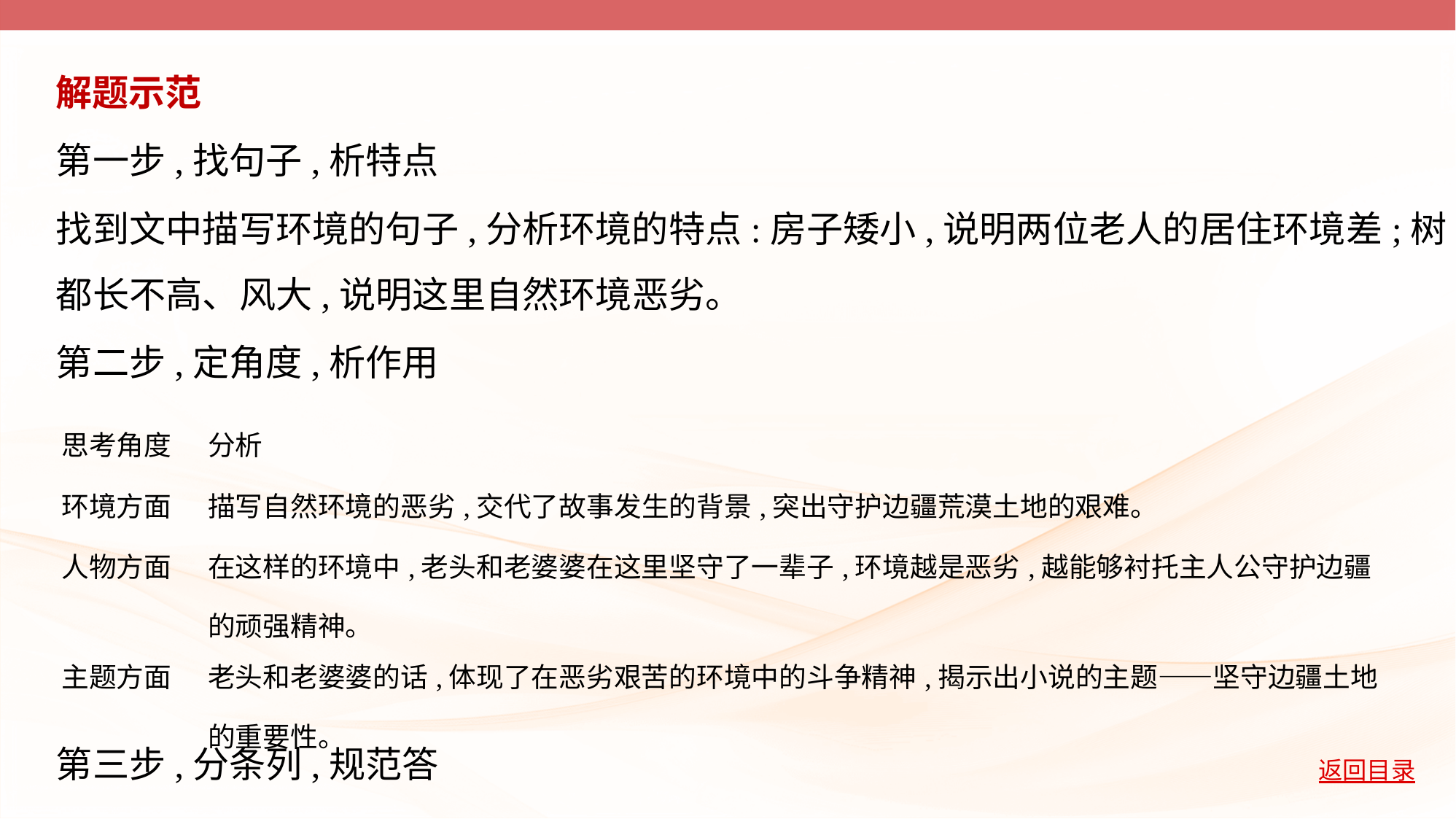

解题示范
第一步,找句子,析特点
找到文中描写环境的句子,分析环境的特点:房子矮小,说明两位老人的居住环境差;树
都长不高、风大,说明这里自然环境恶劣。
第二步,定角度,析作用
| 思考角度 | 分析 |
| --- | --- |
| 环境方面 | 描写自然环境的恶劣,交代了故事发生的背景,突出守护边疆荒漠土地的艰难。 |
| 人物方面 | 在这样的环境中,老头和老婆婆在这里坚守了一辈子,环境越是恶劣,越能够衬托主人公守护边疆的顽强精神。 |
| 主题方面 | 老头和老婆婆的话,体现了在恶劣艰苦的环境中的斗争精神,揭示出小说的主题——坚守边疆土地的重要性。 |
第三步,分条列,规范答